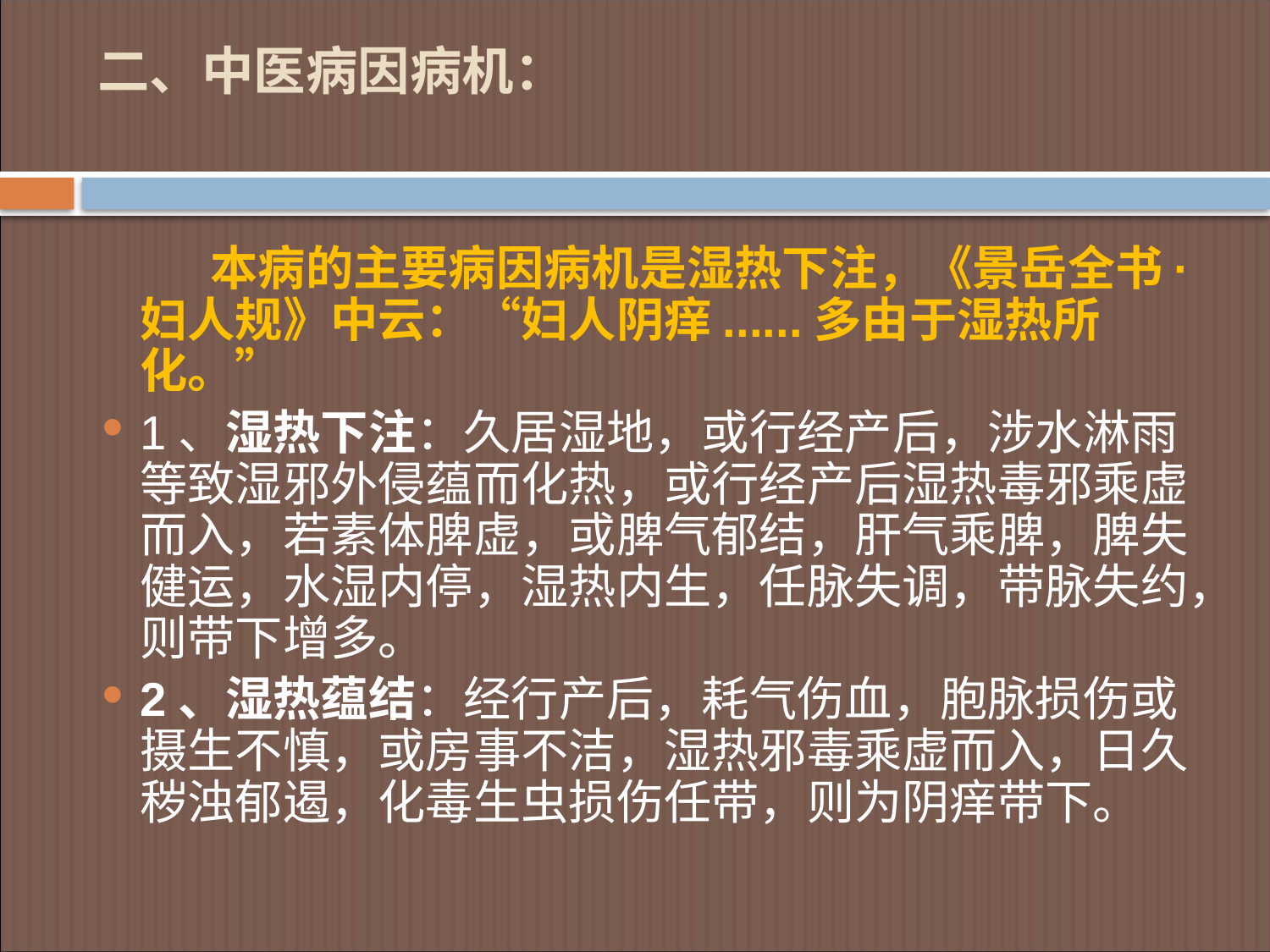

# 二、中医病因病机：
         本病的主要病因病机是湿热下注，《景岳全书·妇人规》中云：“妇人阴痒......多由于湿热所化。”
1、湿热下注：久居湿地，或行经产后，涉水淋雨等致湿邪外侵蕴而化热，或行经产后湿热毒邪乘虚而入，若素体脾虚，或脾气郁结，肝气乘脾，脾失健运，水湿内停，湿热内生，任脉失调，带脉失约，则带下增多。
2、湿热蕴结：经行产后，耗气伤血，胞脉损伤或摄生不慎，或房事不洁，湿热邪毒乘虚而入，日久秽浊郁遏，化毒生虫损伤任带，则为阴痒带下。